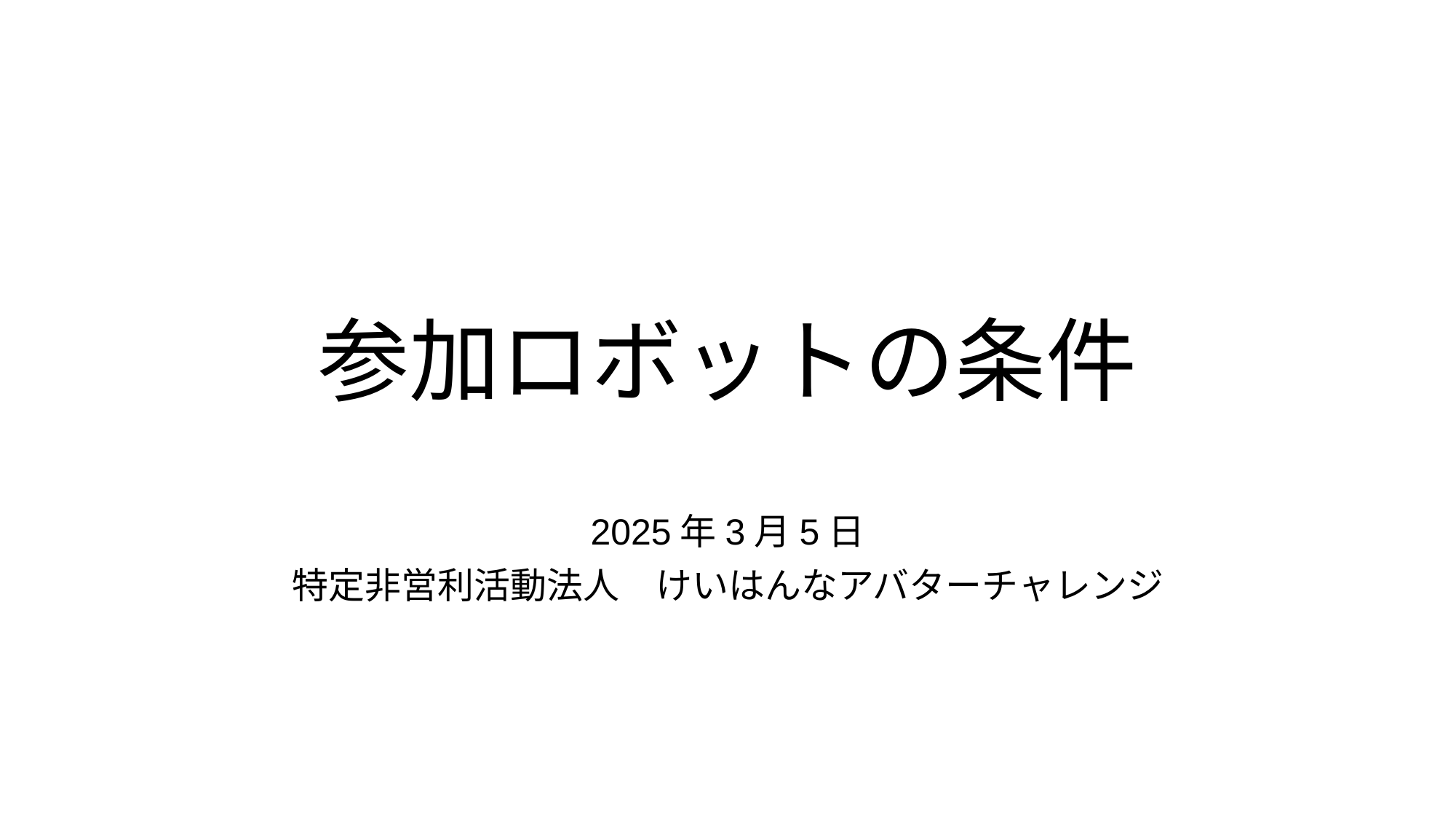

# 参加ロボットの条件
2025年3月5日
特定非営利活動法人　けいはんなアバターチャレンジ